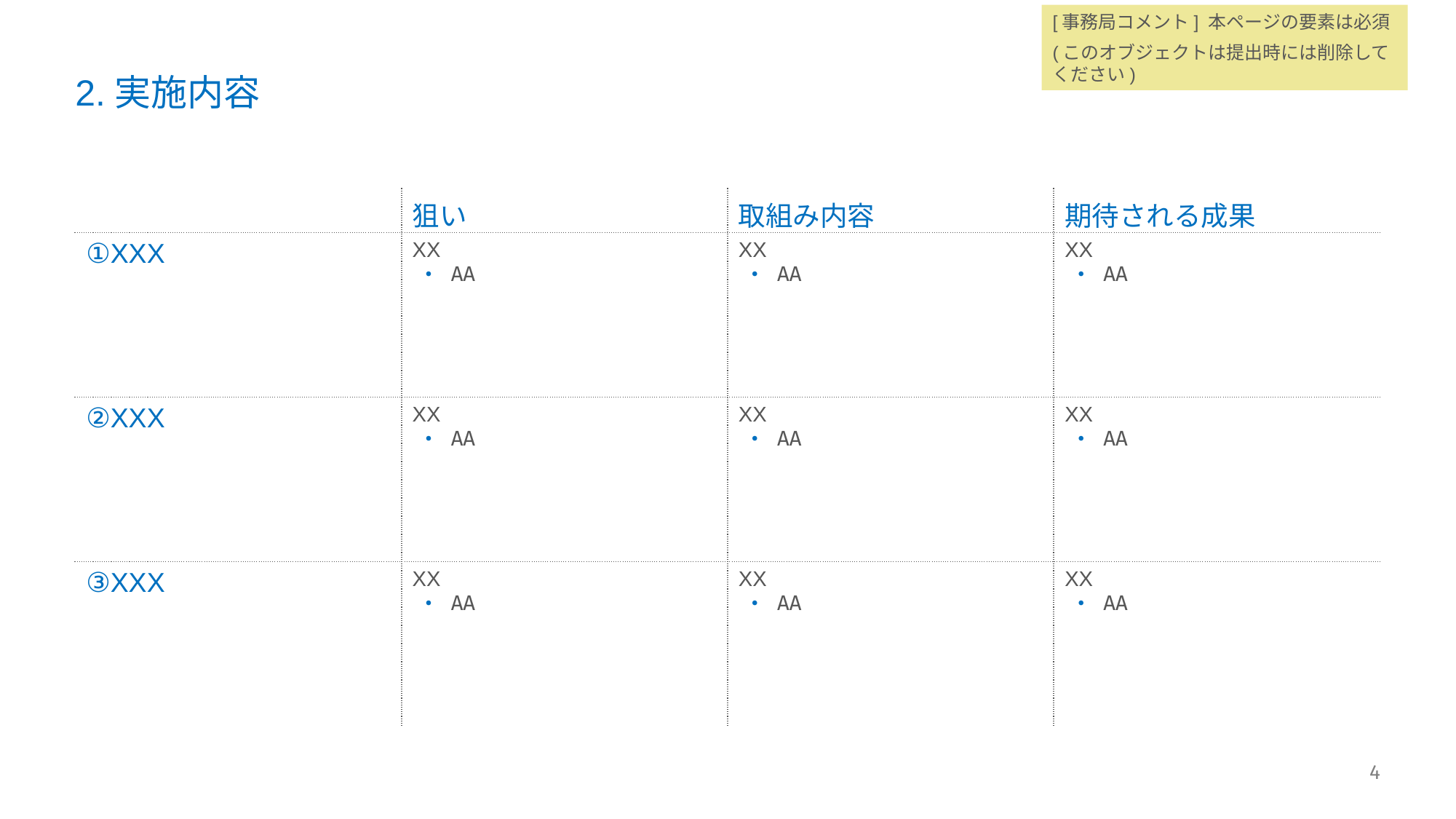

[事務局コメント] 本ページの要素は必須
(このオブジェクトは提出時には削除してください)
# 2.実施内容
|  | 狙い | 取組み内容 | 期待される成果 |
| --- | --- | --- | --- |
| ①XXX | XX AA | XX AA | XX AA |
| ②XXX | XX AA | XX AA | XX AA |
| ③XXX | XX AA | XX AA | XX AA |